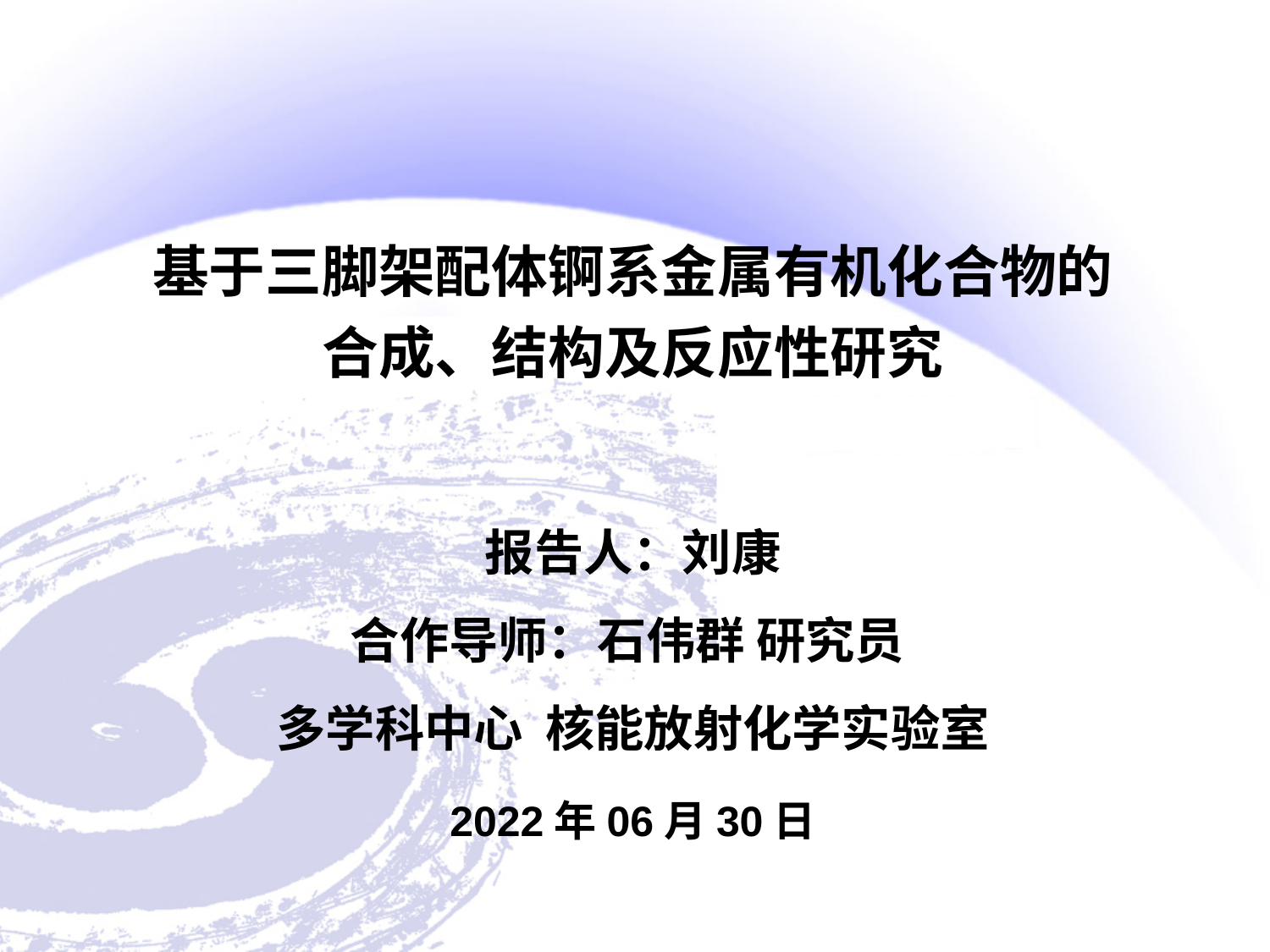

基于三脚架配体锕系金属有机化合物的
合成、结构及反应性研究
报告人：刘康
合作导师：石伟群 研究员
多学科中心  核能放射化学实验室
2022年06月30日